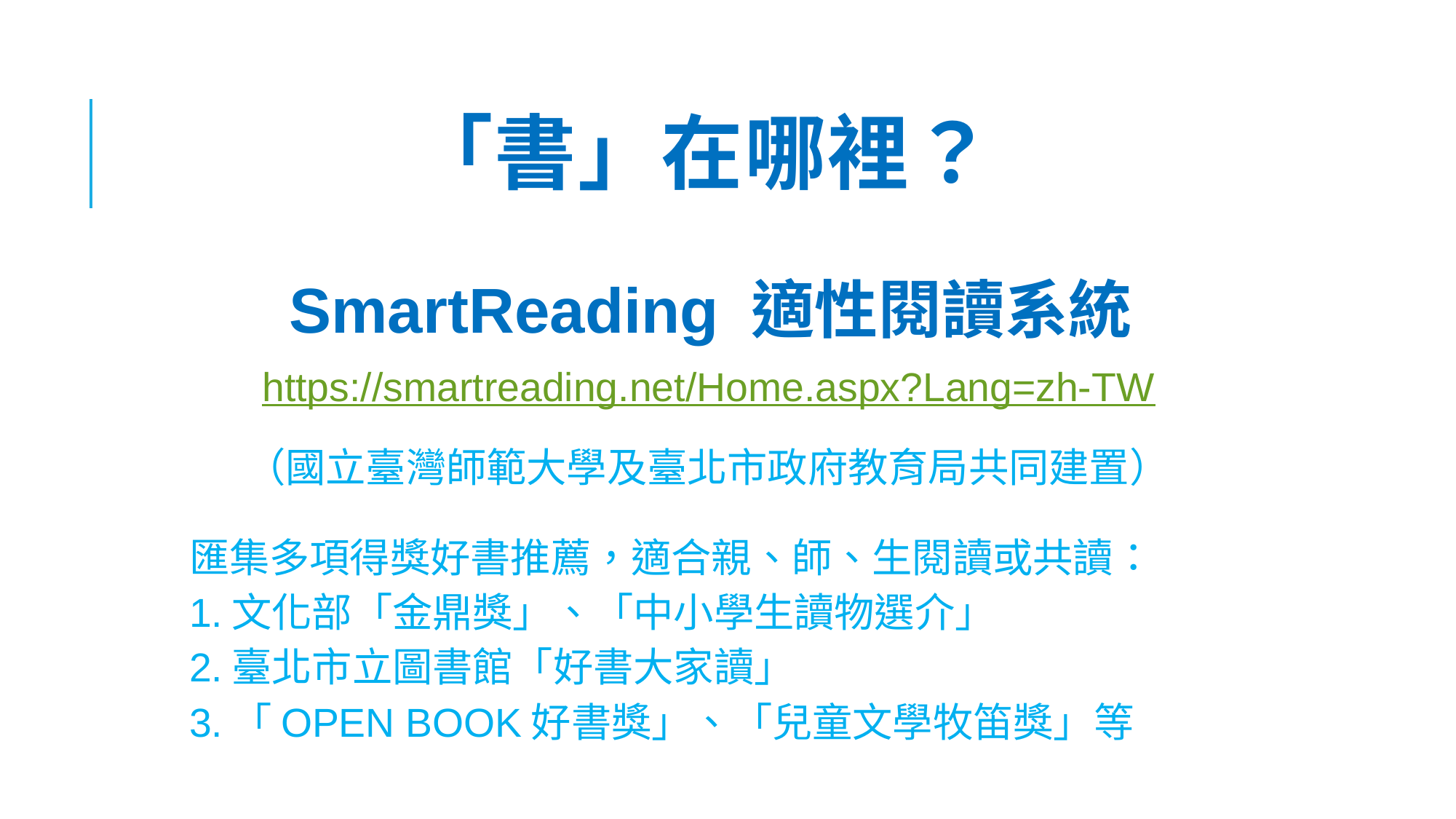

# 「書」在哪裡？
SmartReading 適性閱讀系統
https://smartreading.net/Home.aspx?Lang=zh-TW
（國立臺灣師範大學及臺北市政府教育局共同建置）
匯集多項得獎好書推薦，適合親、師、生閱讀或共讀：
1.文化部「金鼎獎」、「中小學生讀物選介」
2.臺北市立圖書館「好書大家讀」
3.「OPEN BOOK好書獎」、「兒童文學牧笛獎」等